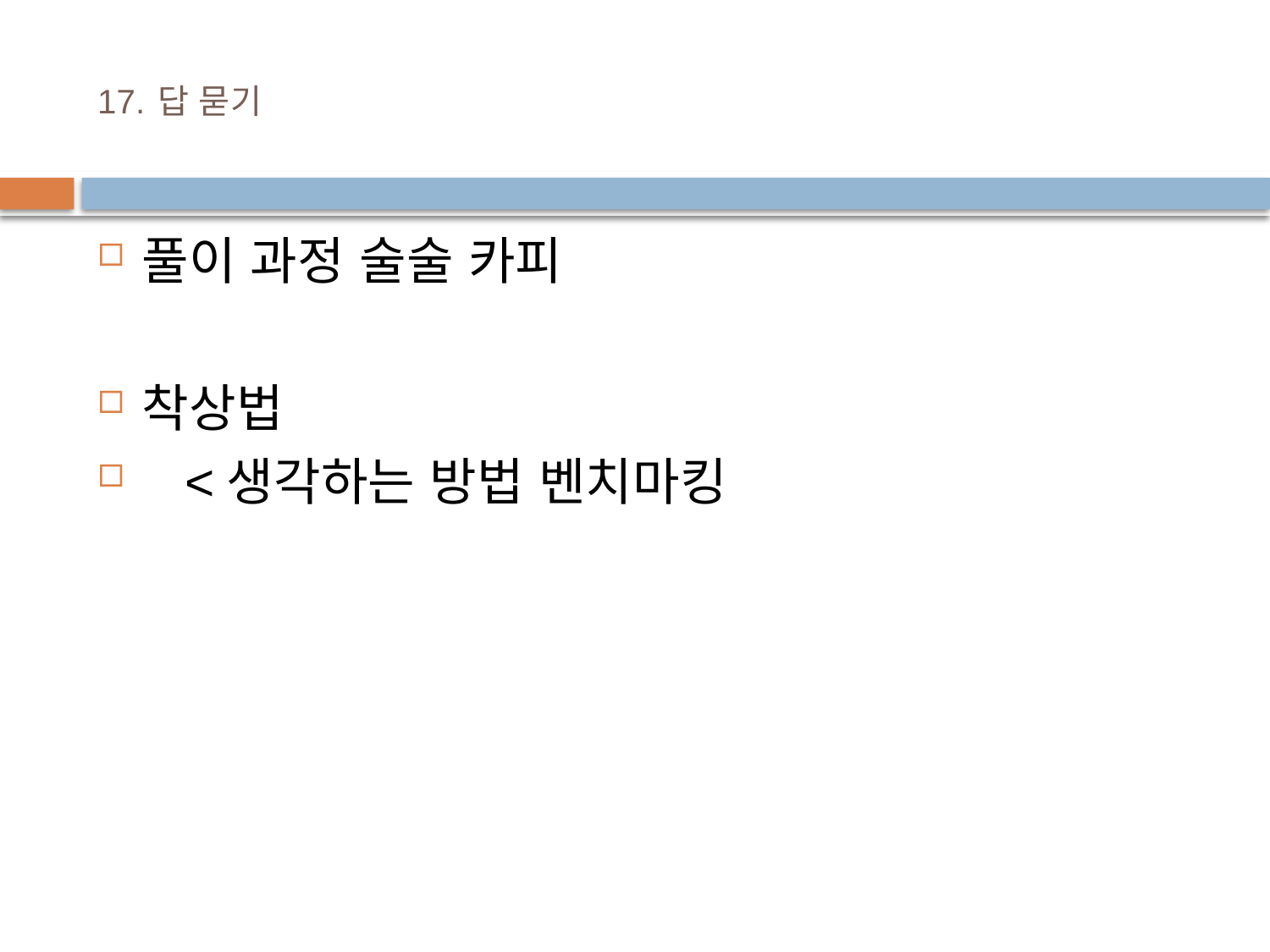

# 17. 답 묻기
풀이 과정 술술 카피

착상법
   <생각하는 방법 벤치마킹